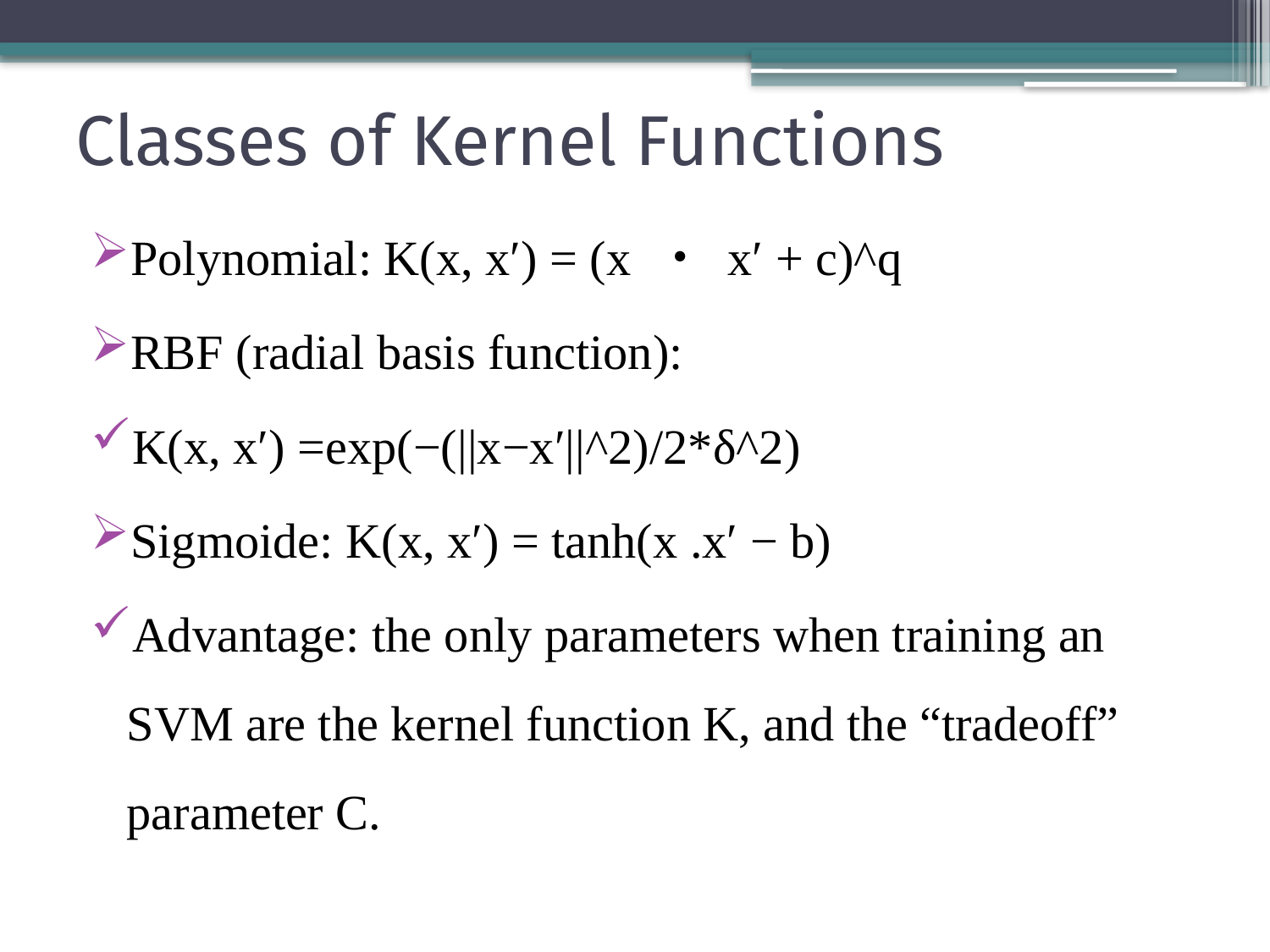

# Classes of Kernel Functions
Polynomial: K(x, x′) = (x ・ x′ + c)^q
RBF (radial basis function):
K(x, x′) =exp(−(||x−x′||^2)/2*δ^2)
Sigmoide: K(x, x′) = tanh(x .x′ − b)
Advantage: the only parameters when training an SVM are the kernel function K, and the “tradeoff” parameter C.